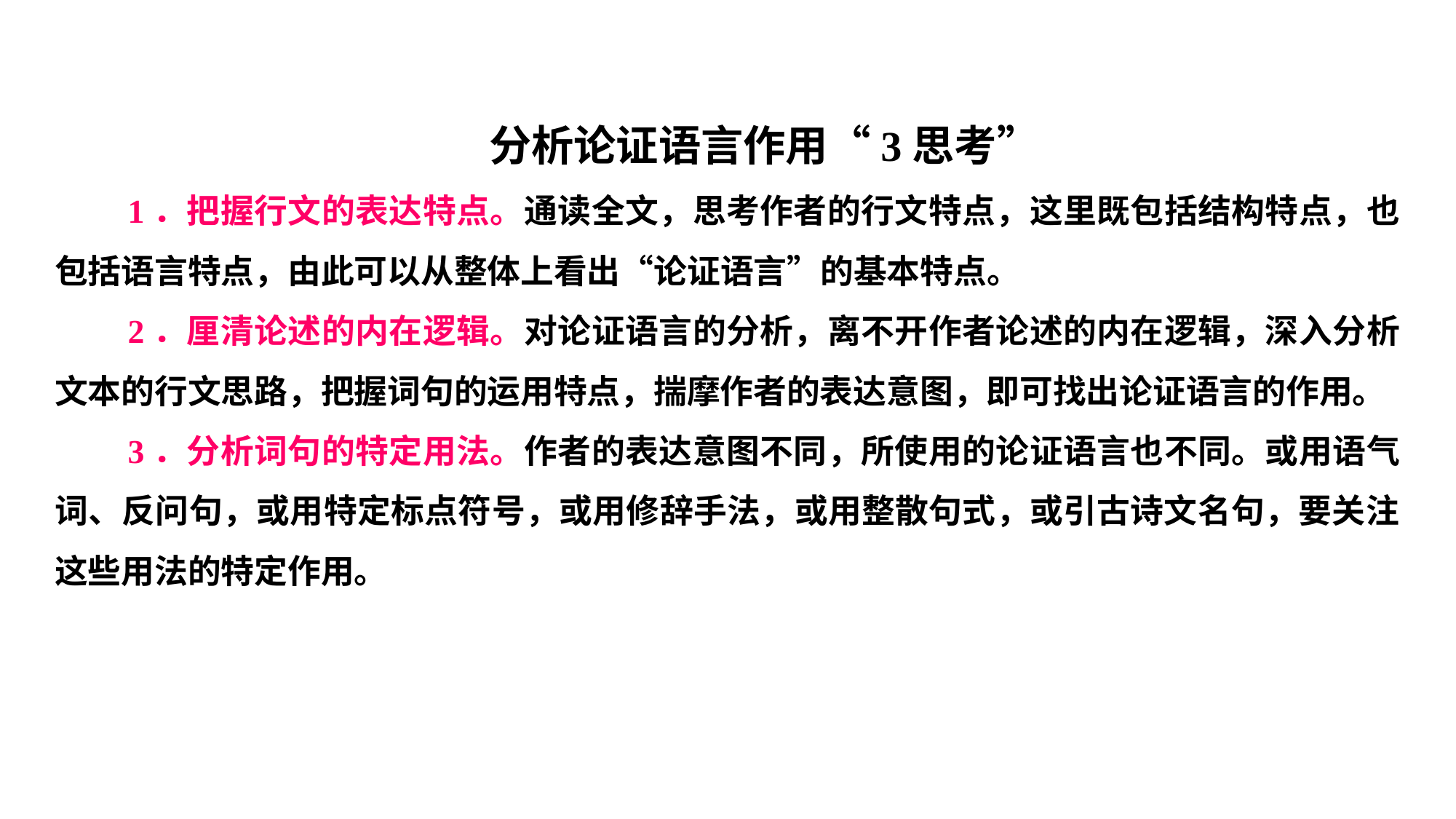

分析论证语言作用“3思考”
1．把握行文的表达特点。通读全文，思考作者的行文特点，这里既包括结构特点，也包括语言特点，由此可以从整体上看出“论证语言”的基本特点。
2．厘清论述的内在逻辑。对论证语言的分析，离不开作者论述的内在逻辑，深入分析文本的行文思路，把握词句的运用特点，揣摩作者的表达意图，即可找出论证语言的作用。
3．分析词句的特定用法。作者的表达意图不同，所使用的论证语言也不同。或用语气词、反问句，或用特定标点符号，或用修辞手法，或用整散句式，或引古诗文名句，要关注这些用法的特定作用。